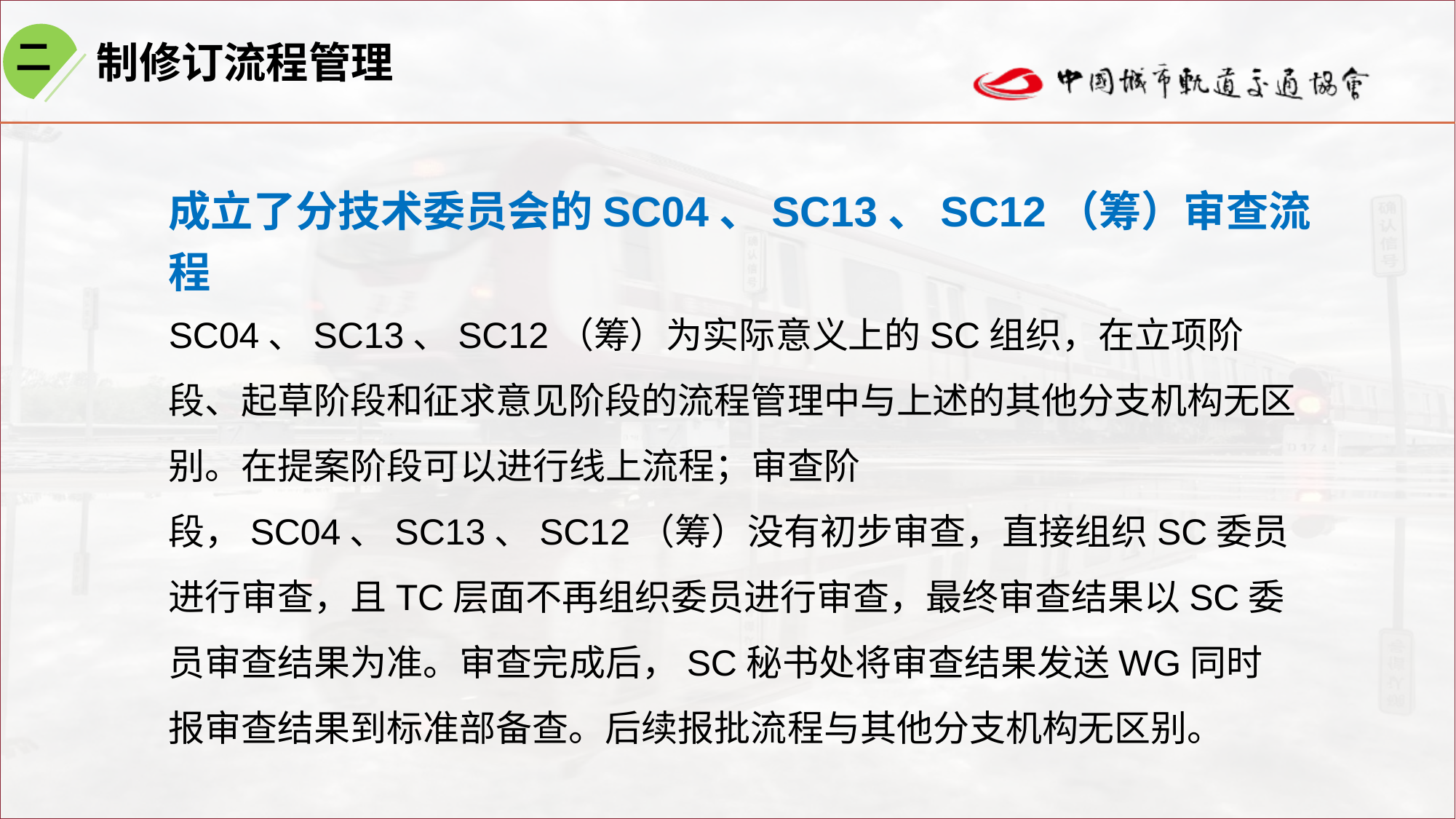

二
制修订流程管理

成立了分技术委员会的SC04、SC13、SC12（筹）审查流程
SC04、SC13、SC12（筹）为实际意义上的SC组织，在立项阶段、起草阶段和征求意见阶段的流程管理中与上述的其他分支机构无区别。在提案阶段可以进行线上流程；审查阶段，SC04、SC13、SC12（筹）没有初步审查，直接组织SC委员进行审查，且TC层面不再组织委员进行审查，最终审查结果以SC委员审查结果为准。审查完成后，SC秘书处将审查结果发送WG同时报审查结果到标准部备查。后续报批流程与其他分支机构无区别。